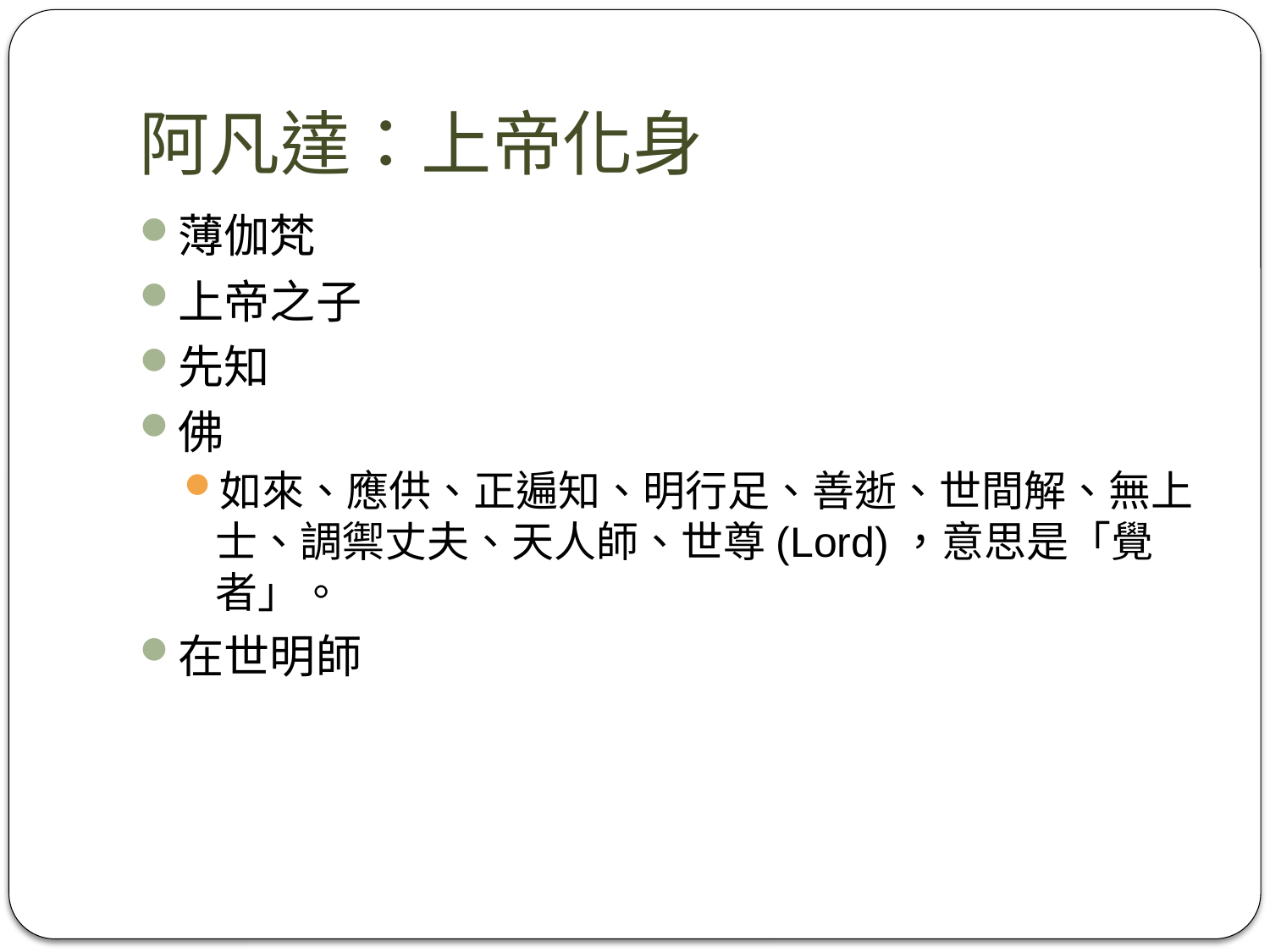

# 阿凡達：上帝化身
薄伽梵
上帝之子
先知
佛
如來、應供、正遍知、明行足、善逝、世間解、無上士、調禦丈夫、天人師、世尊(Lord)，意思是「覺者」。
在世明師